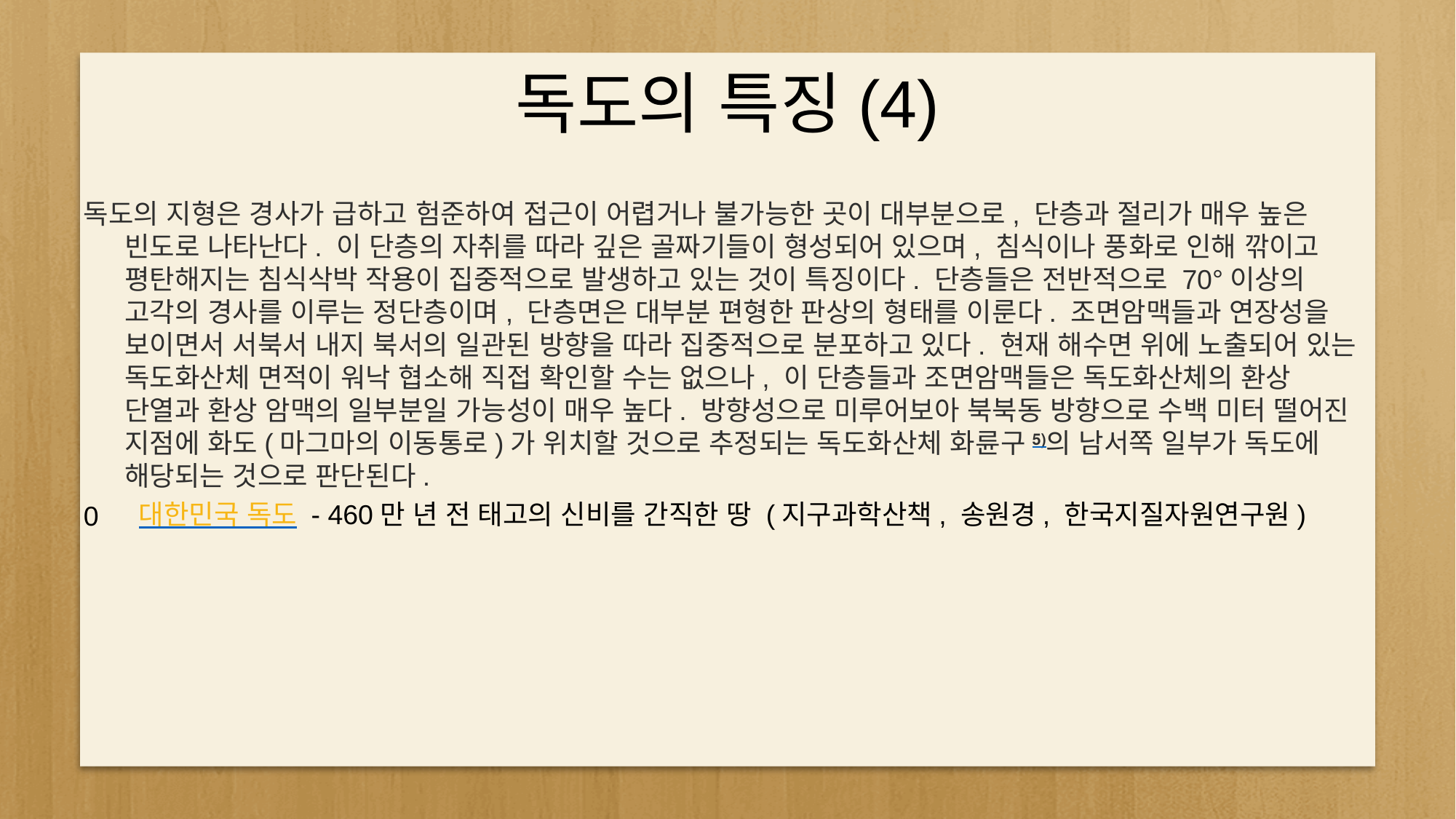

# 독도의 특징(4)
독도의 지형은 경사가 급하고 험준하여 접근이 어렵거나 불가능한 곳이 대부분으로, 단층과 절리가 매우 높은 빈도로 나타난다. 이 단층의 자취를 따라 깊은 골짜기들이 형성되어 있으며, 침식이나 풍화로 인해 깎이고 평탄해지는 침식삭박 작용이 집중적으로 발생하고 있는 것이 특징이다. 단층들은 전반적으로 70°이상의 고각의 경사를 이루는 정단층이며, 단층면은 대부분 편형한 판상의 형태를 이룬다. 조면암맥들과 연장성을 보이면서 서북서 내지 북서의 일관된 방향을 따라 집중적으로 분포하고 있다. 현재 해수면 위에 노출되어 있는 독도화산체 면적이 워낙 협소해 직접 확인할 수는 없으나, 이 단층들과 조면암맥들은 독도화산체의 환상 단열과 환상 암맥의 일부분일 가능성이 매우 높다. 방향성으로 미루어보아 북북동 방향으로 수백 미터 떨어진 지점에 화도(마그마의 이동통로)가 위치할 것으로 추정되는 독도화산체 화륜구5)의 남서쪽 일부가 독도에 해당되는 것으로 판단된다.
 대한민국 독도 - 460만 년 전 태고의 신비를 간직한 땅 (지구과학산책, 송원경, 한국지질자원연구원)